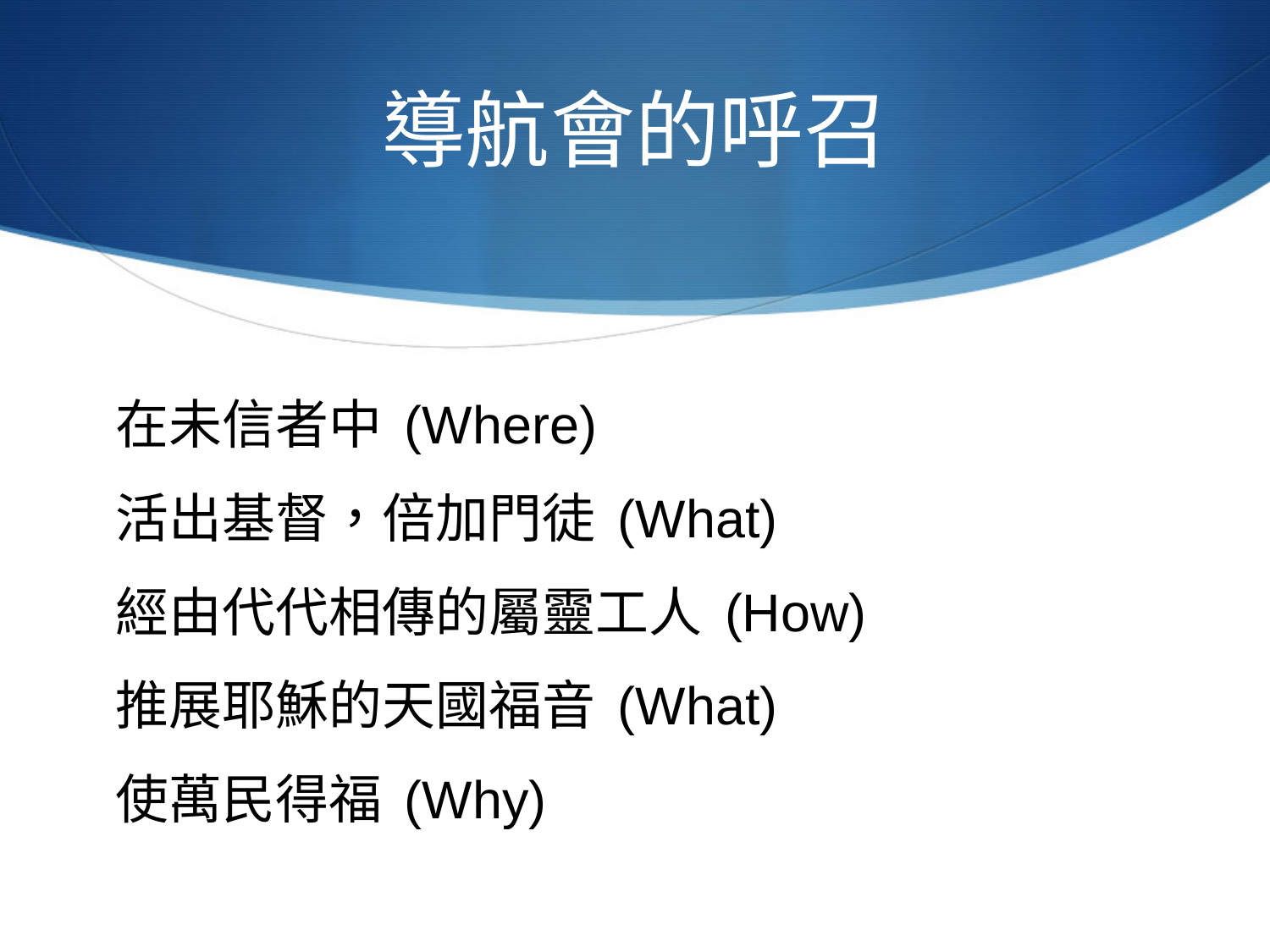

# 導航會的呼召
在未信者中 (Where)
活出基督，倍加門徒 (What)
經由代代相傳的屬靈工人 (How)
推展耶穌的天國福音 (What)
使萬民得福 (Why)